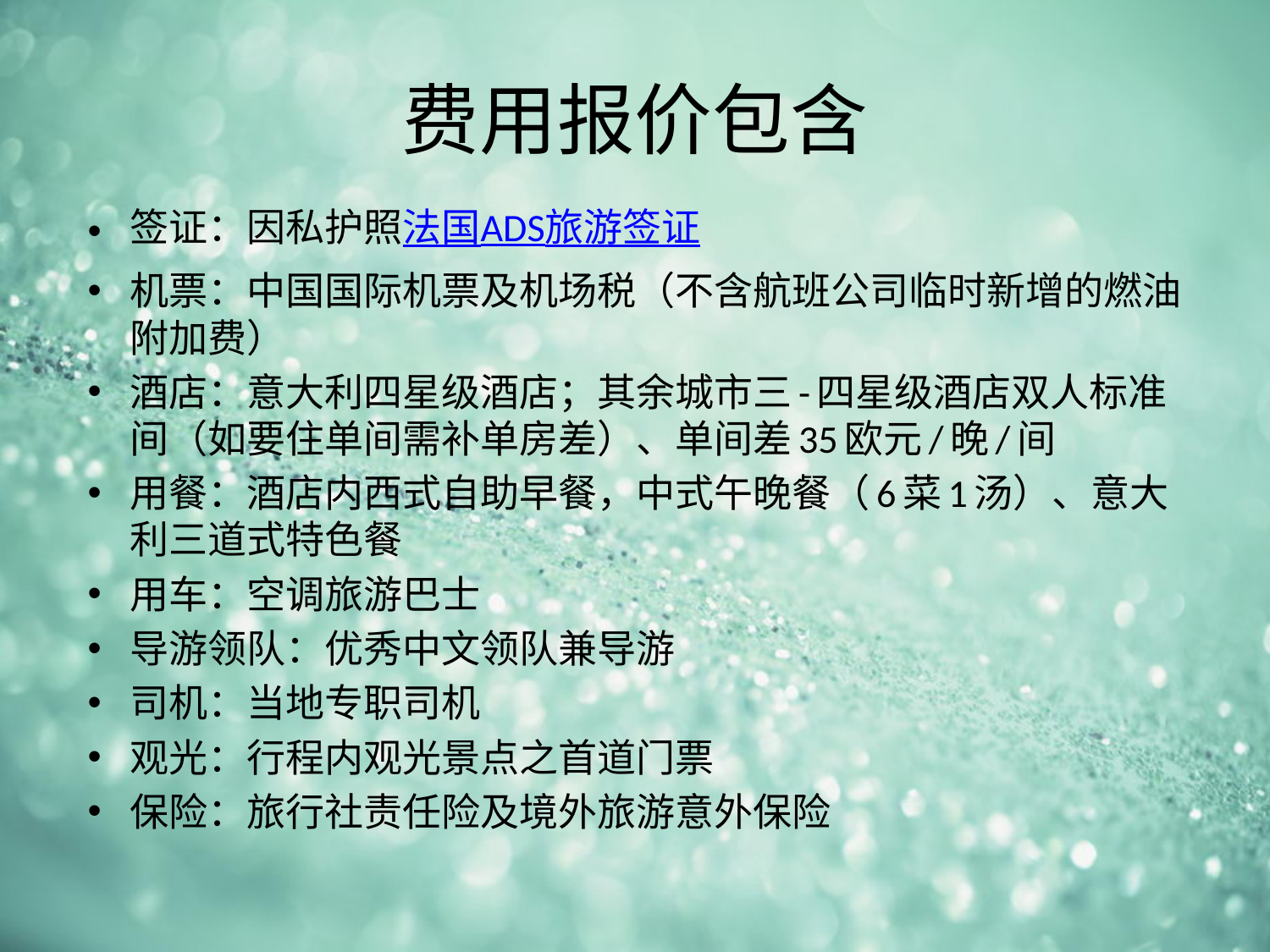

# 费用报价包含
签证：因私护照法国ADS旅游签证
机票：中国国际机票及机场税（不含航班公司临时新增的燃油附加费）
酒店：意大利四星级酒店；其余城市三-四星级酒店双人标准间（如要住单间需补单房差）、单间差35欧元/晚/间
用餐：酒店内西式自助早餐，中式午晚餐（6菜1汤）、意大利三道式特色餐
用车：空调旅游巴士
导游领队：优秀中文领队兼导游
司机：当地专职司机
观光：行程内观光景点之首道门票
保险：旅行社责任险及境外旅游意外保险